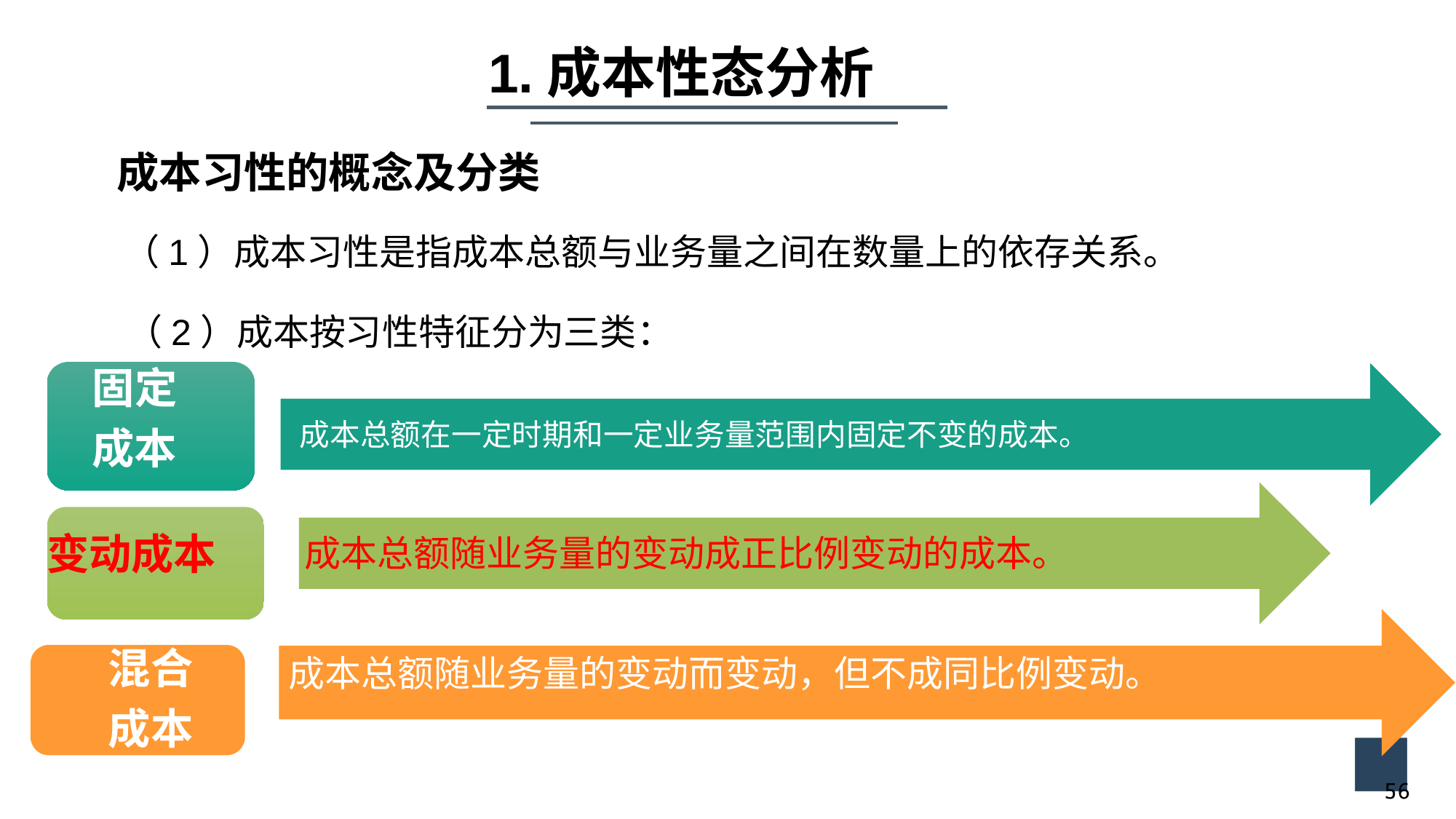

1.成本性态分析
成本习性的概念及分类
（1）成本习性是指成本总额与业务量之间在数量上的依存关系。
（2）成本按习性特征分为三类：
固定
成本

成本总额在一定时期和一定业务量范围内固定不变的成本。

成本总额随业务量的变动成正比例变动的成本。
变动成本

成本总额随业务量的变动而变动，但不成同比例变动。
混合
成本

56